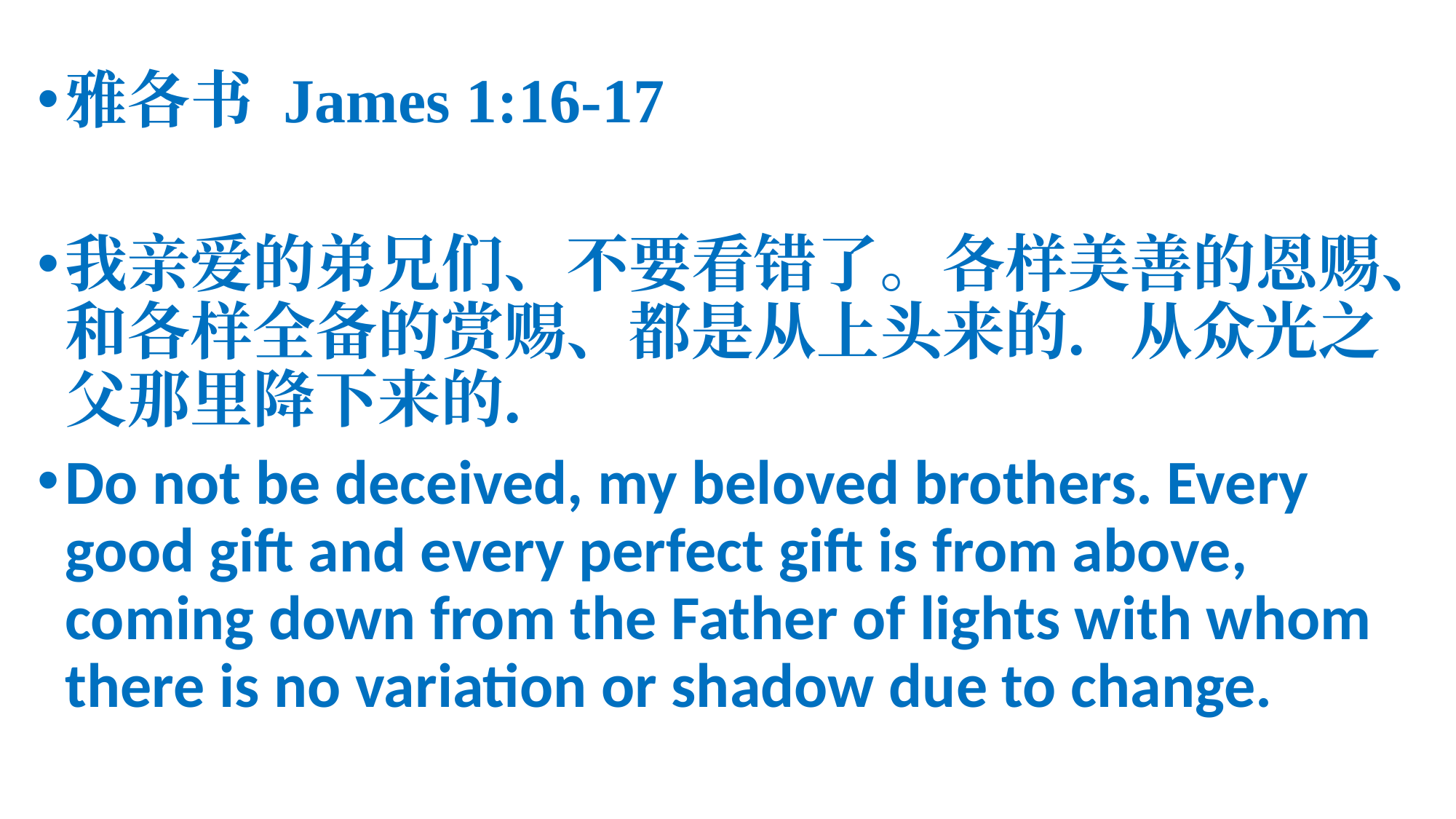

雅各书 James 1:16-17

我亲爱的弟兄们、不要看错了。各样美善的恩赐、和各样全备的赏赐、都是从上头来的．从众光之父那里降下来的．
Do not be deceived, my beloved brothers. Every good gift and every perfect gift is from above, coming down from the Father of lights with whom there is no variation or shadow due to change.